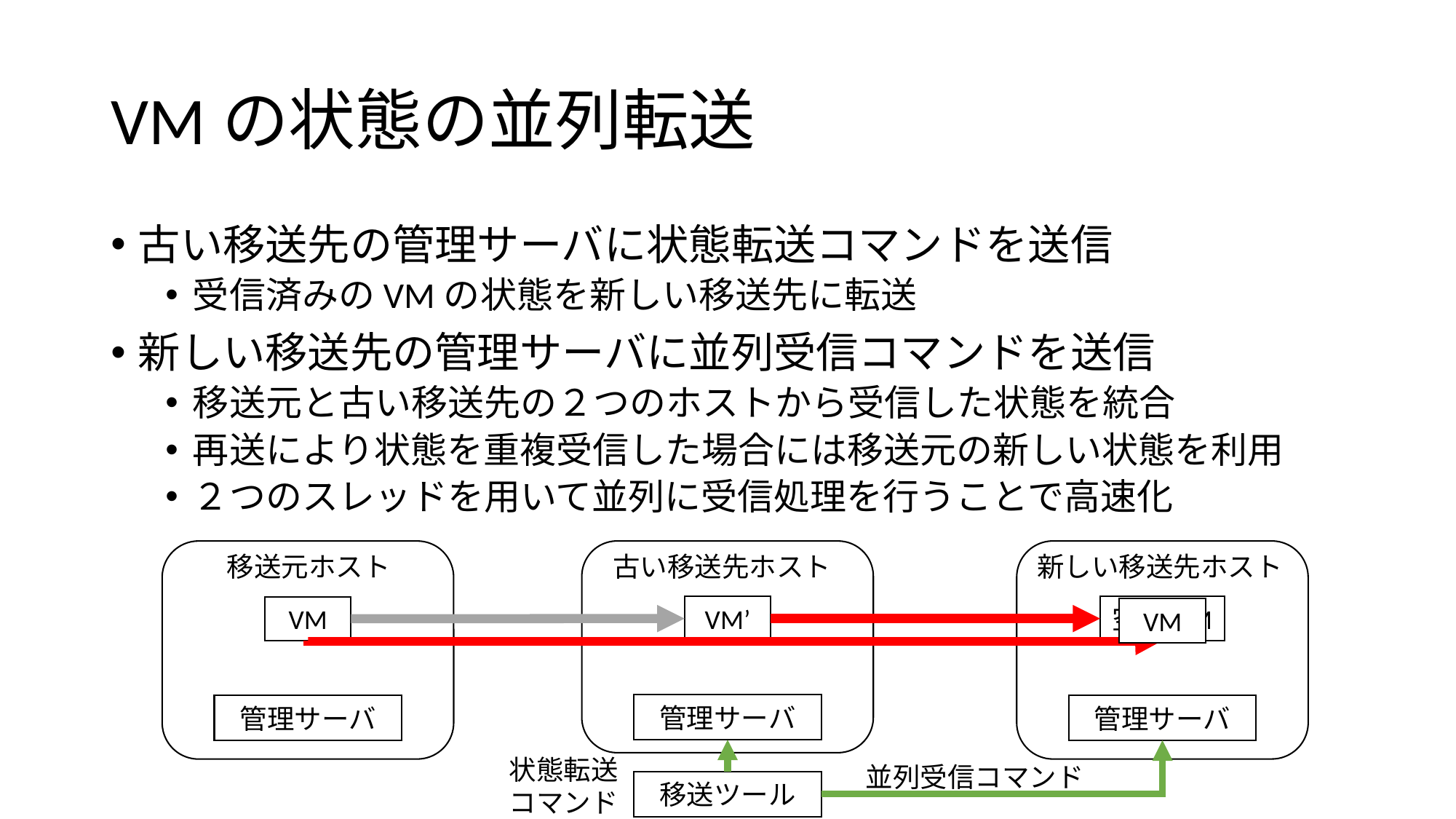

# VMの状態の並列転送
古い移送先の管理サーバに状態転送コマンドを送信
受信済みのVMの状態を新しい移送先に転送
新しい移送先の管理サーバに並列受信コマンドを送信
移送元と古い移送先の２つのホストから受信した状態を統合
再送により状態を重複受信した場合には移送元の新しい状態を利用
２つのスレッドを用いて並列に受信処理を行うことで高速化

移送元ホスト
古い移送先ホスト
新しい移送先ホスト
VM’
空のVM
VM
VM
管理サーバ
管理サーバ
管理サーバ
状態転送コマンド
並列受信コマンド
移送ツール